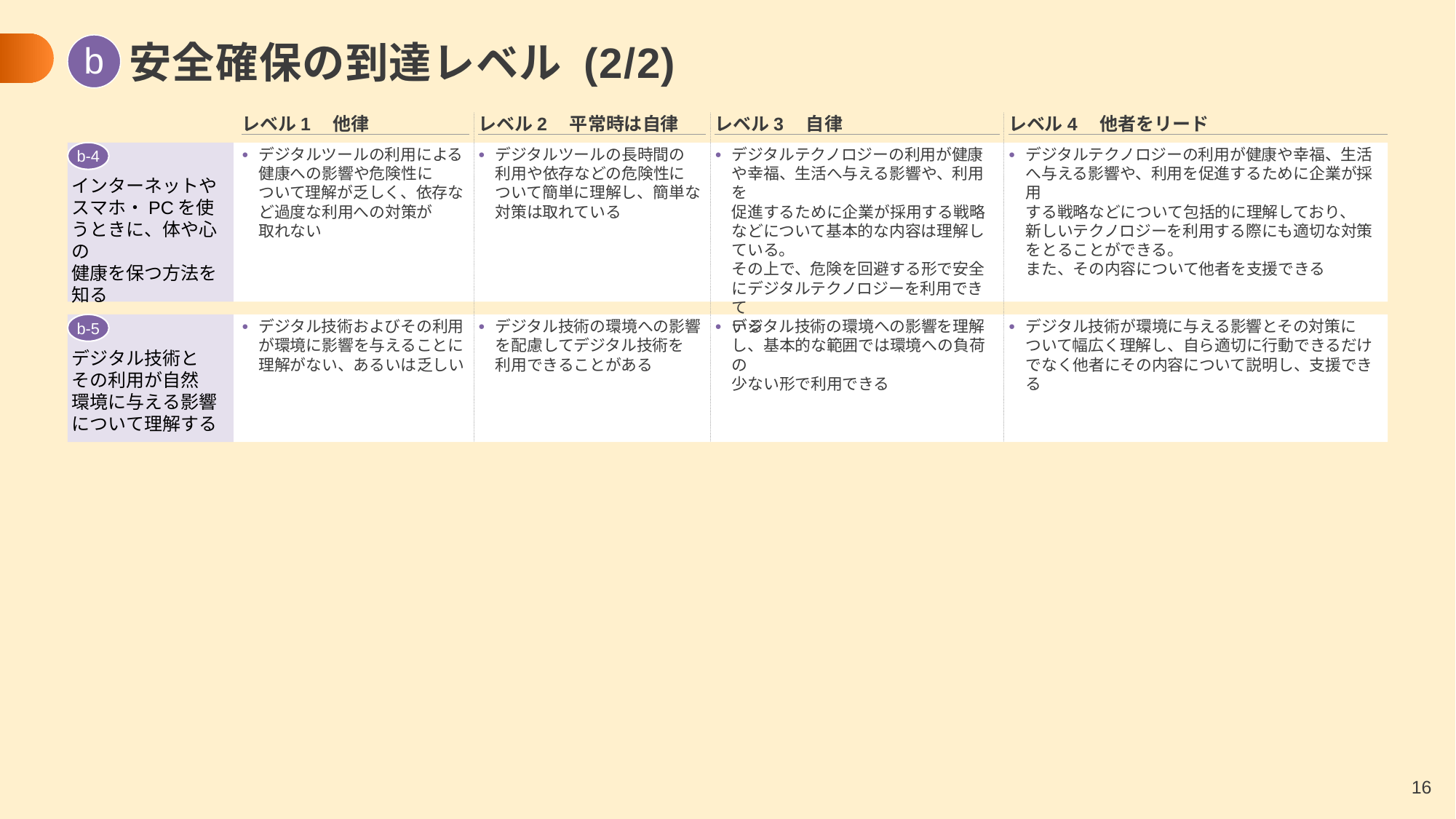

b
# 安全確保の到達レベル (2/2)
レベル1　他律
レベル2　平常時は自律
レベル3　自律
レベル4　他者をリード
b-4
インターネットや
スマホ・PCを使うときに、体や心の
健康を保つ方法を知る

デジタルツールの利用による健康への影響や危険性に
ついて理解が乏しく、依存など過度な利用への対策が
取れない
デジタルツールの長時間の
利用や依存などの危険性に
ついて簡単に理解し、簡単な対策は取れている
デジタルテクノロジーの利用が健康や幸福、生活へ与える影響や、利用を
促進するために企業が採用する戦略
などについて基本的な内容は理解している。
その上で、危険を回避する形で安全にデジタルテクノロジーを利用できて
いる
デジタルテクノロジーの利用が健康や幸福、生活へ与える影響や、利用を促進するために企業が採用
する戦略などについて包括的に理解しており、
新しいテクノロジーを利用する際にも適切な対策をとることができる。
また、その内容について他者を支援できる
デジタル技術と
その利用が自然
環境に与える影響について理解する
b-5

デジタル技術およびその利用が環境に影響を与えることに理解がない、あるいは乏しい
デジタル技術の環境への影響を配慮してデジタル技術を
利用できることがある
デジタル技術の環境への影響を理解
し、基本的な範囲では環境への負荷の
少ない形で利用できる
デジタル技術が環境に与える影響とその対策に
ついて幅広く理解し、自ら適切に行動できるだけでなく他者にその内容について説明し、支援できる